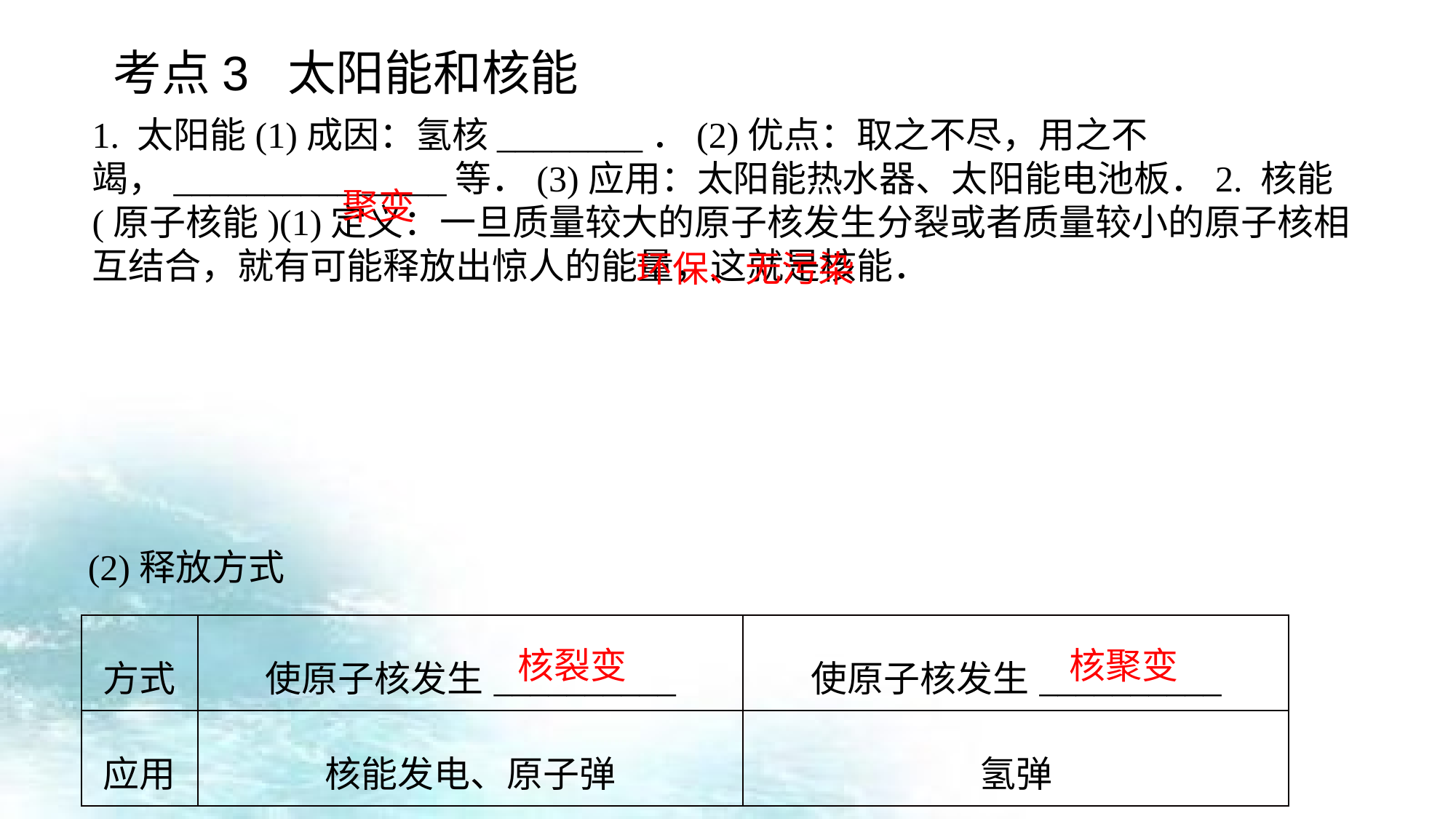

考点3  太阳能和核能
1. 太阳能(1)成因：氢核________．(2)优点：取之不尽，用之不竭，_______________等．(3)应用：太阳能热水器、太阳能电池板．2. 核能(原子核能)(1)定义：一旦质量较大的原子核发生分裂或者质量较小的原子核相互结合，就有可能释放出惊人的能量，这就是核能．

聚变
环保、无污染
(2)释放方式
| 方式 | 使原子核发生\_\_\_\_\_\_\_\_\_\_ | 使原子核发生\_\_\_\_\_\_\_\_\_\_ |
| --- | --- | --- |
| 应用 | 核能发电、原子弹 | 氢弹 |
核裂变
核聚变